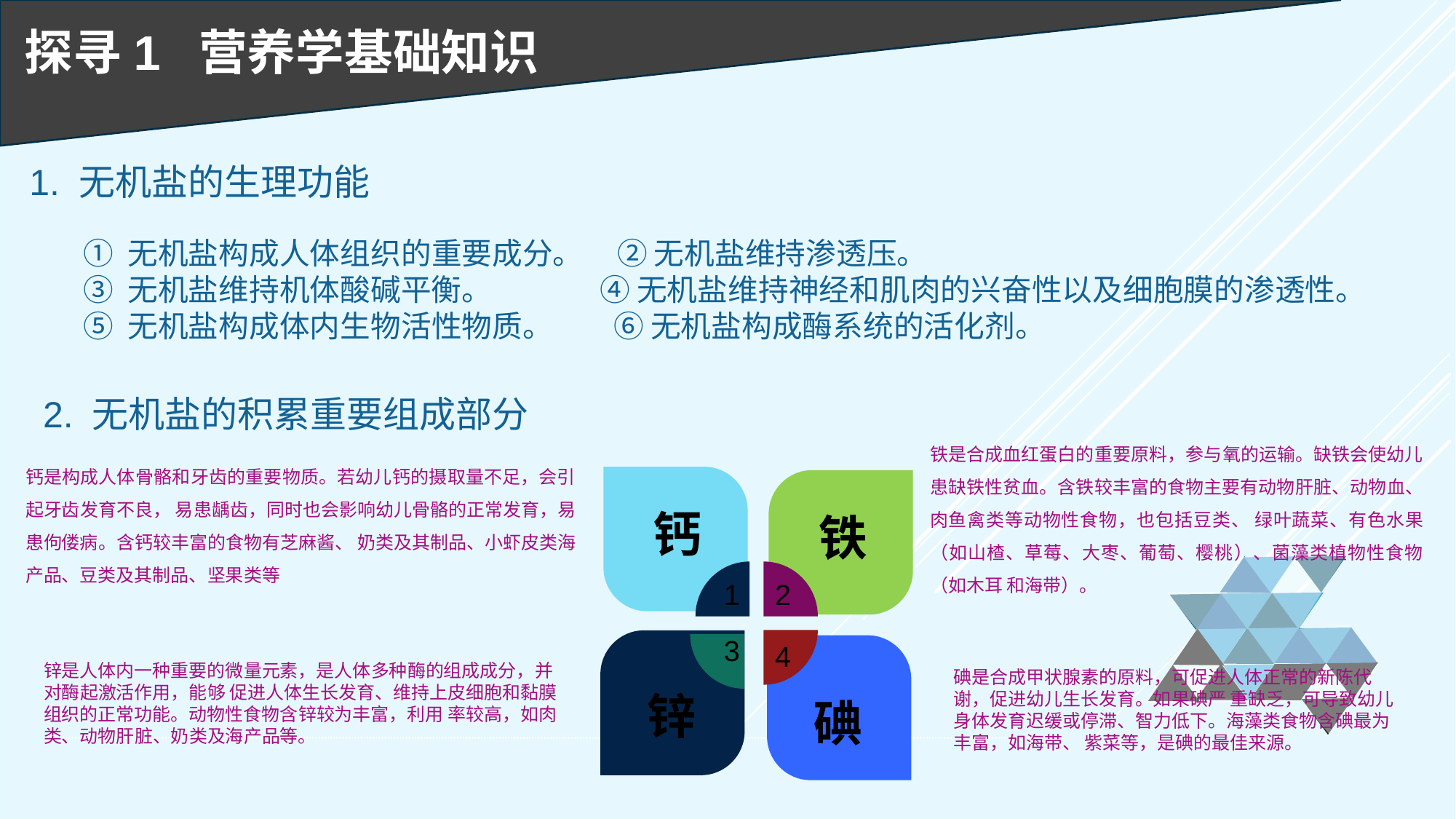

探寻1  营养学基础知识
1. 无机盐的生理功能

① 无机盐构成人体组织的重要成分。     ② 无机盐维持渗透压。
③ 无机盐维持机体酸碱平衡。                ④ 无机盐维持神经和肌肉的兴奋性以及细胞膜的渗透性。
⑤ 无机盐构成体内生物活性物质。         ⑥ 无机盐构成酶系统的活化剂。
2. 无机盐的积累重要组成部分
铁是合成血红蛋白的重要原料，参与氧的运输。缺铁会使幼儿患缺铁性贫血。含铁较丰富的食物主要有动物肝脏、动物血、肉鱼禽类等动物性食物，也包括豆类、 绿叶蔬菜、有色水果（如山楂、草莓、大枣、葡萄、樱桃）、菌藻类植物性食物（如木耳 和海带）。
钙是构成人体骨骼和牙齿的重要物质。若幼儿钙的摄取量不足，会引起牙齿发育不良， 易患龋齿，同时也会影响幼儿骨骼的正常发育，易患佝偻病。含钙较丰富的食物有芝麻酱、 奶类及其制品、小虾皮类海产品、豆类及其制品、坚果类等

钙
铁

1
2

3

4
锌是人体内一种重要的微量元素，是人体多种酶的组成成分，并对酶起激活作用，能够 促进人体生长发育、维持上皮细胞和黏膜组织的正常功能。动物性食物含锌较为丰富，利用 率较高，如肉类、动物肝脏、奶类及海产品等。
碘是合成甲状腺素的原料，可促进人体正常的新陈代谢，促进幼儿生长发育。如果碘严 重缺乏，可导致幼儿身体发育迟缓或停滞、智力低下。海藻类食物含碘最为丰富，如海带、 紫菜等，是碘的最佳来源。
锌
碘